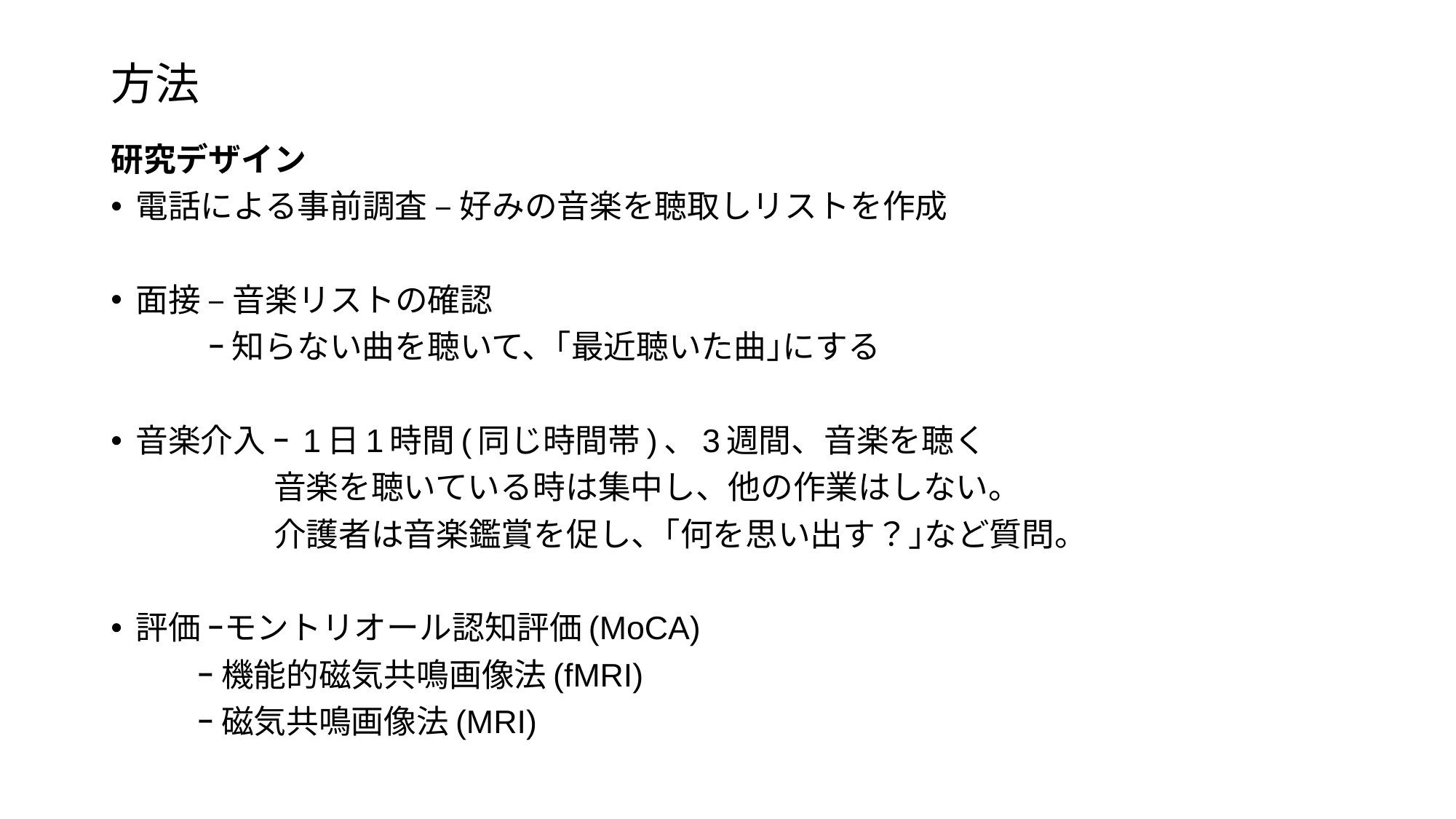

方法

研究デザイン
電話による事前調査 – 好みの音楽を聴取しリストを作成

面接 – 音楽リストの確認
　　　ｰ 知らない曲を聴いて、｢最近聴いた曲｣にする

音楽介入 ｰ 1日1時間(同じ時間帯)、3週間、音楽を聴く
　　　　　音楽を聴いている時は集中し、他の作業はしない。
　　　　　介護者は音楽鑑賞を促し、｢何を思い出す？｣など質問。

評価 ｰモントリオール認知評価(MoCA)
　　   ｰ 機能的磁気共鳴画像法(fMRI)
　　   ｰ 磁気共鳴画像法(MRI)